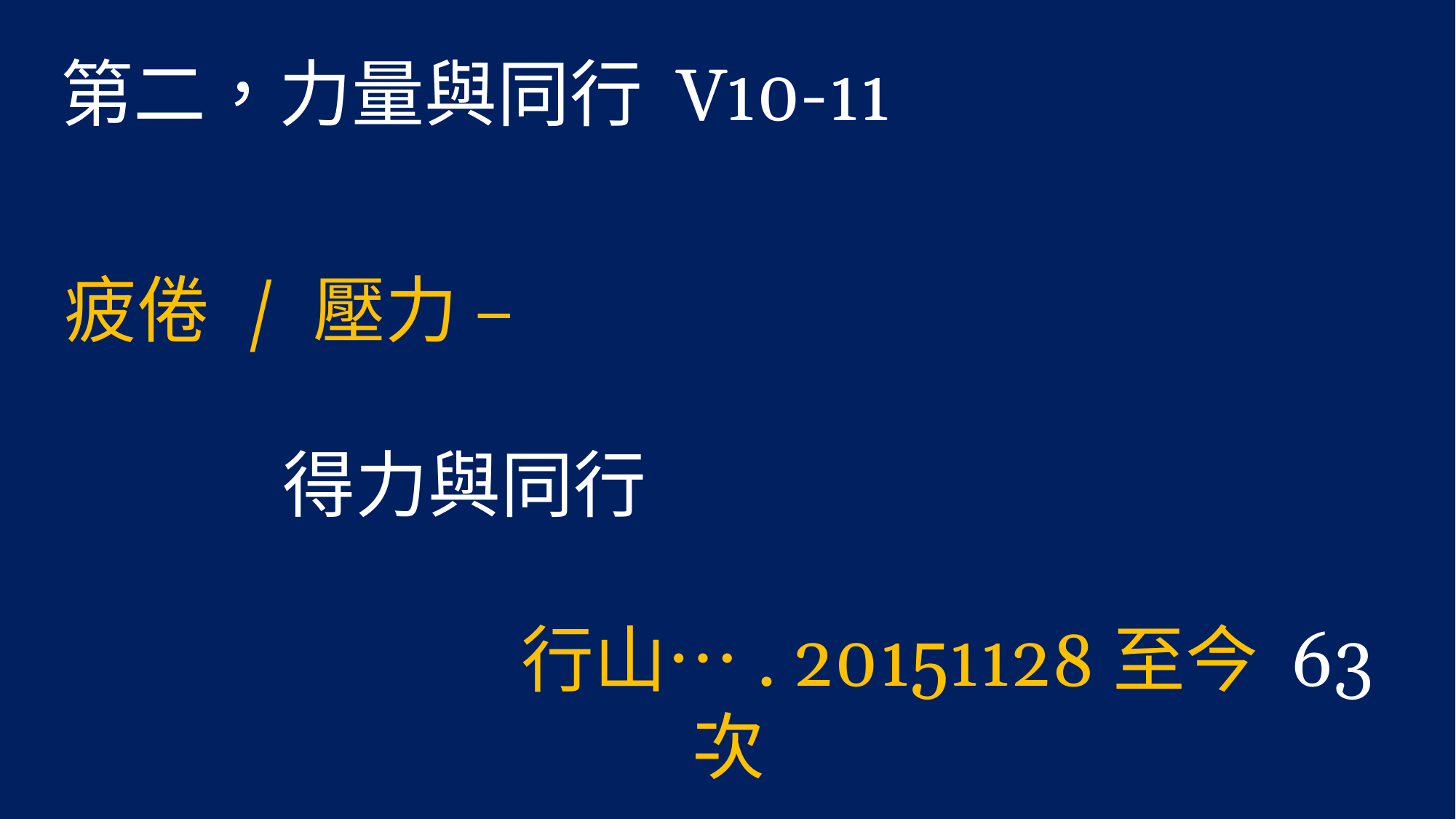

第二，力量與同行 V10-11
疲倦 / 壓力 –

		得力與同行

				行山…. 20151128至今 63 次